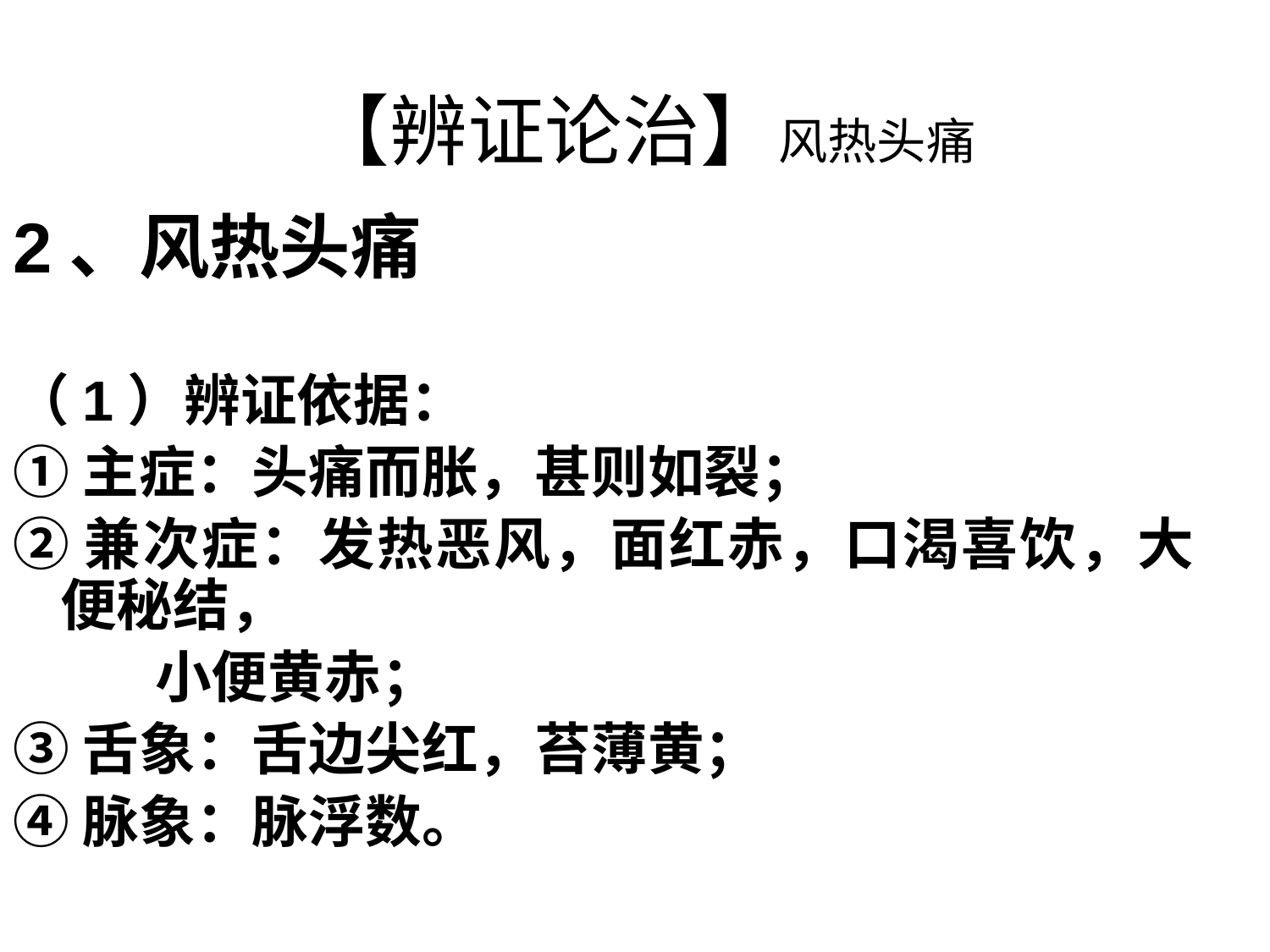

# 【辨证论治】风热头痛
2、风热头痛

（1）辨证依据：
①主症：头痛而胀，甚则如裂；
②兼次症：发热恶风，面红赤，口渴喜饮，大便秘结，
          小便黄赤；
③舌象：舌边尖红，苔薄黄；
④脉象：脉浮数。